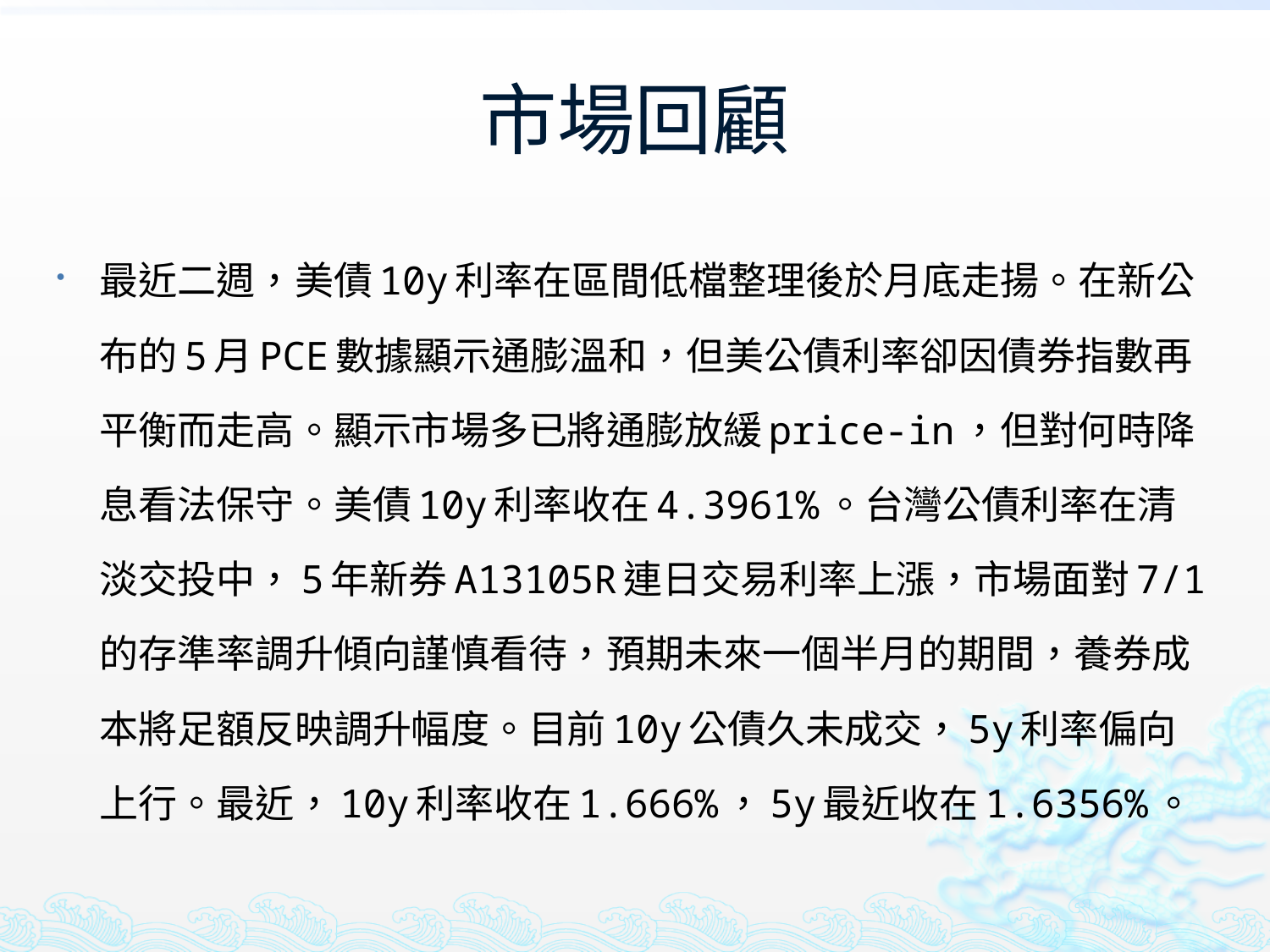

# 市場回顧
最近二週，美債10y利率在區間低檔整理後於月底走揚。在新公布的5月PCE數據顯示通膨溫和，但美公債利率卻因債券指數再平衡而走高。顯示市場多已將通膨放緩price-in，但對何時降息看法保守。美債10y利率收在4.3961%。台灣公債利率在清淡交投中，5年新券A13105R連日交易利率上漲，市場面對7/1的存準率調升傾向謹慎看待，預期未來一個半月的期間，養券成本將足額反映調升幅度。目前10y公債久未成交，5y利率偏向上行。最近，10y利率收在1.666%，5y最近收在1.6356%。